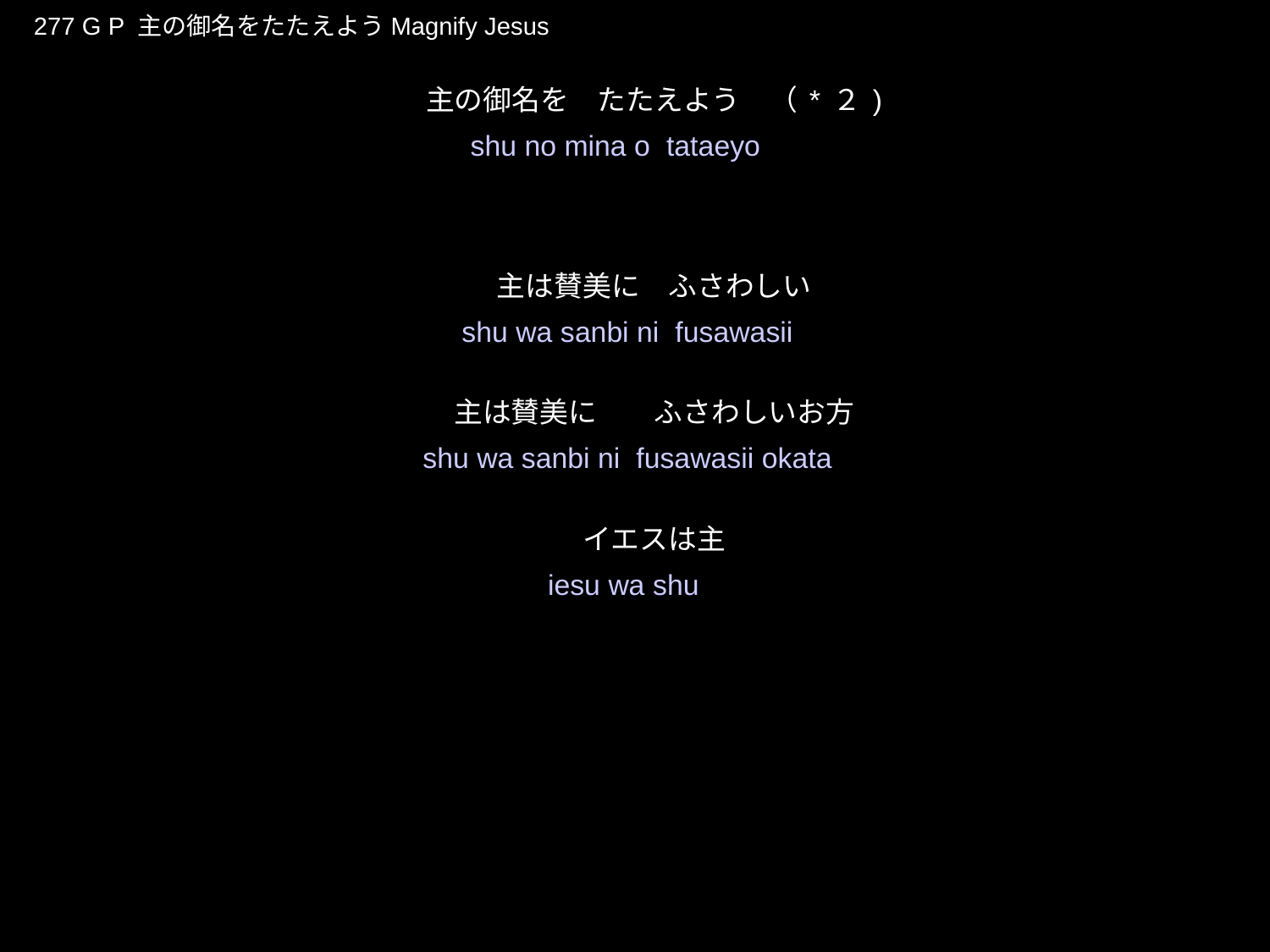

しゅのみなをたたえよう
★P
277 G P 主の御名をたたえようMagnify Jesus
主の御名を　たたえよう　（*２)
主は賛美に　ふさわしい
主は賛美に　　ふさわしいお方
イエスは主
★４
shu no mina o  tataeyo
shu wa sanbi ni  fusawasii
shu wa sanbi ni  fusawasii okata
iesu wa shu